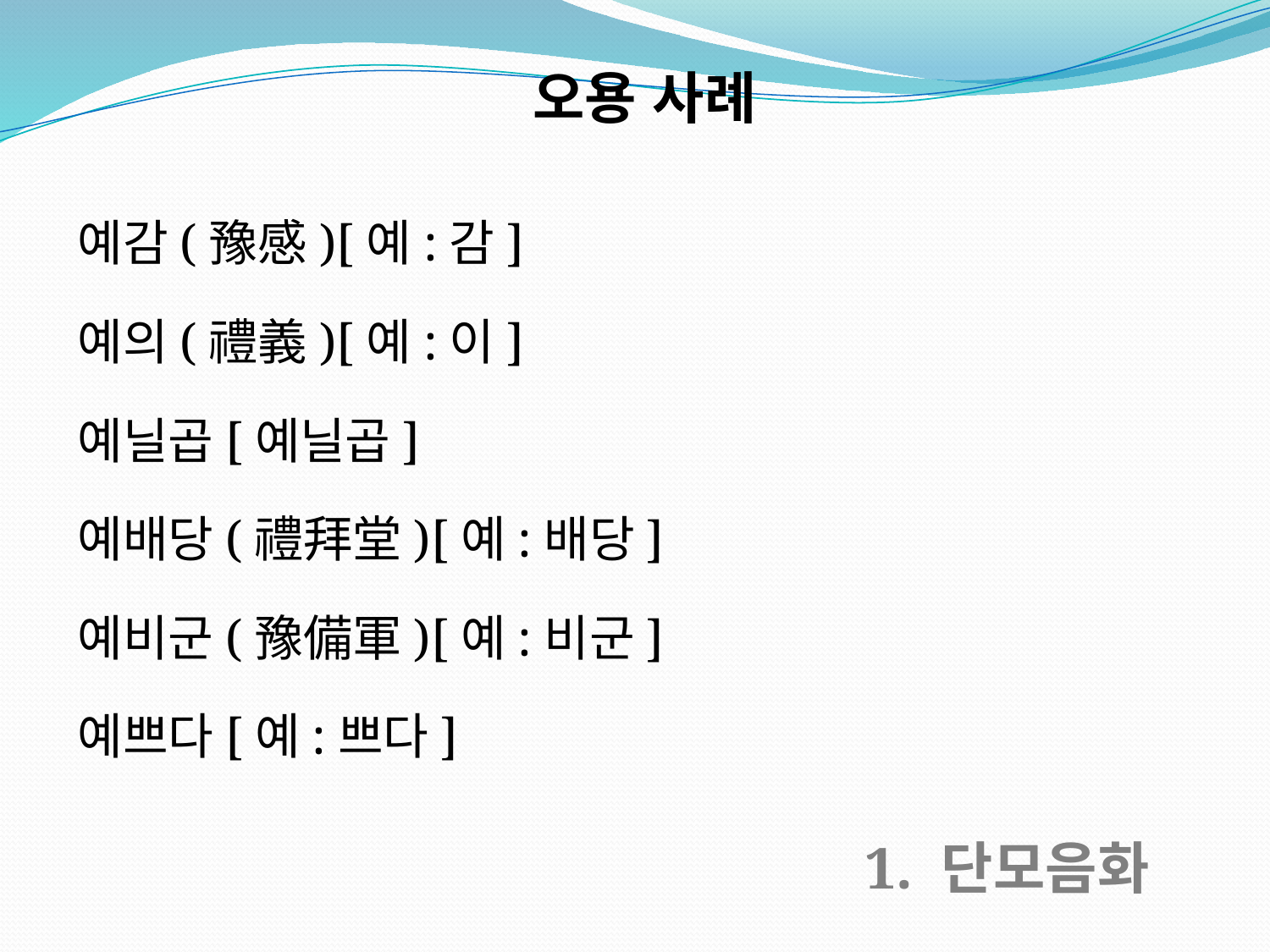

오용 사례
예감(豫感)[예:감]
예의(禮義)[예:이]
예닐곱[예닐곱]
예배당(禮拜堂)[예:배당]
예비군(豫備軍)[예:비군]
예쁘다[예:쁘다]
1. 단모음화